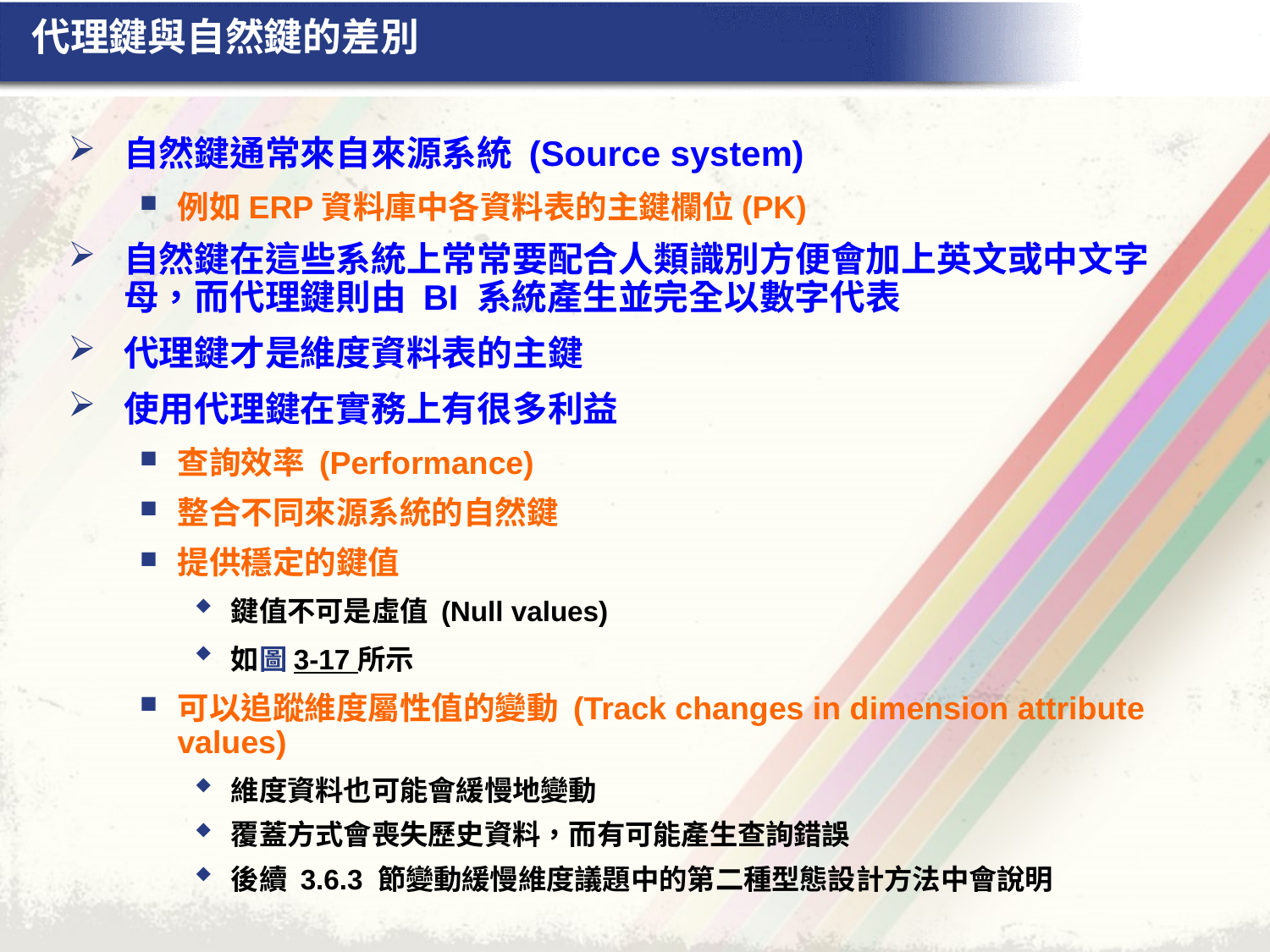

# 代理鍵與自然鍵的差別
自然鍵通常來自來源系統 (Source system)
例如ERP資料庫中各資料表的主鍵欄位(PK)
自然鍵在這些系統上常常要配合人類識別方便會加上英文或中文字母，而代理鍵則由 BI 系統產生並完全以數字代表
代理鍵才是維度資料表的主鍵
使用代理鍵在實務上有很多利益
查詢效率 (Performance)
整合不同來源系統的自然鍵
提供穩定的鍵值
鍵值不可是虛值 (Null values)
如圖 3-17 所示
可以追蹤維度屬性值的變動 (Track changes in dimension attribute values)
維度資料也可能會緩慢地變動
覆蓋方式會喪失歷史資料，而有可能產生查詢錯誤
後續 3.6.3 節變動緩慢維度議題中的第二種型態設計方法中會說明